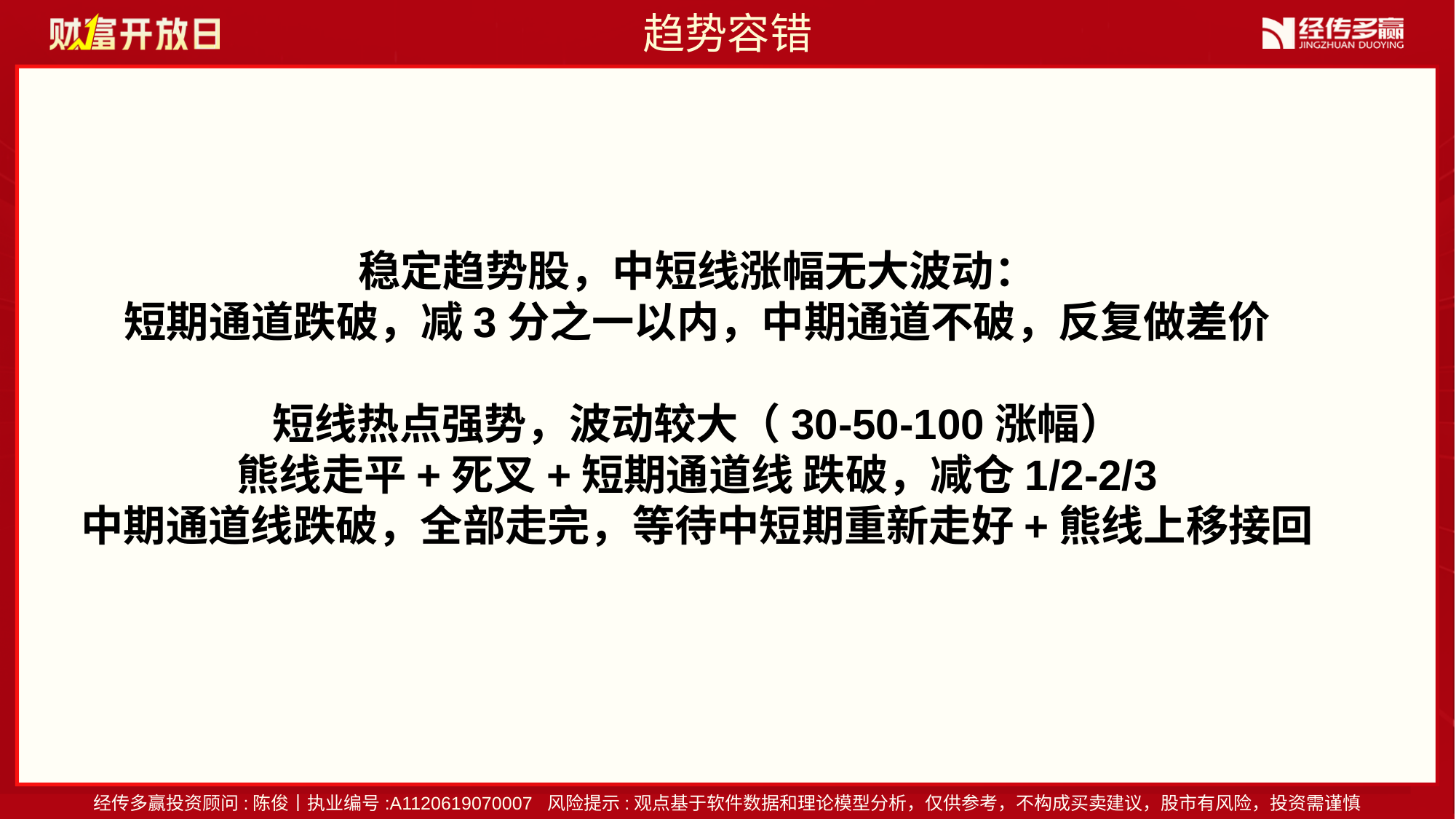

趋势容错
稳定趋势股，中短线涨幅无大波动：
短期通道跌破，减3分之一以内，中期通道不破，反复做差价

短线热点强势，波动较大（30-50-100涨幅）
熊线走平+死叉+短期通道线 跌破，减仓1/2-2/3
中期通道线跌破，全部走完，等待中短期重新走好+熊线上移接回
经传多赢投资顾问:陈俊丨执业编号:A1120619070007  风险提示:观点基于软件数据和理论模型分析，仅供参考，不构成买卖建议，股市有风险，投资需谨慎